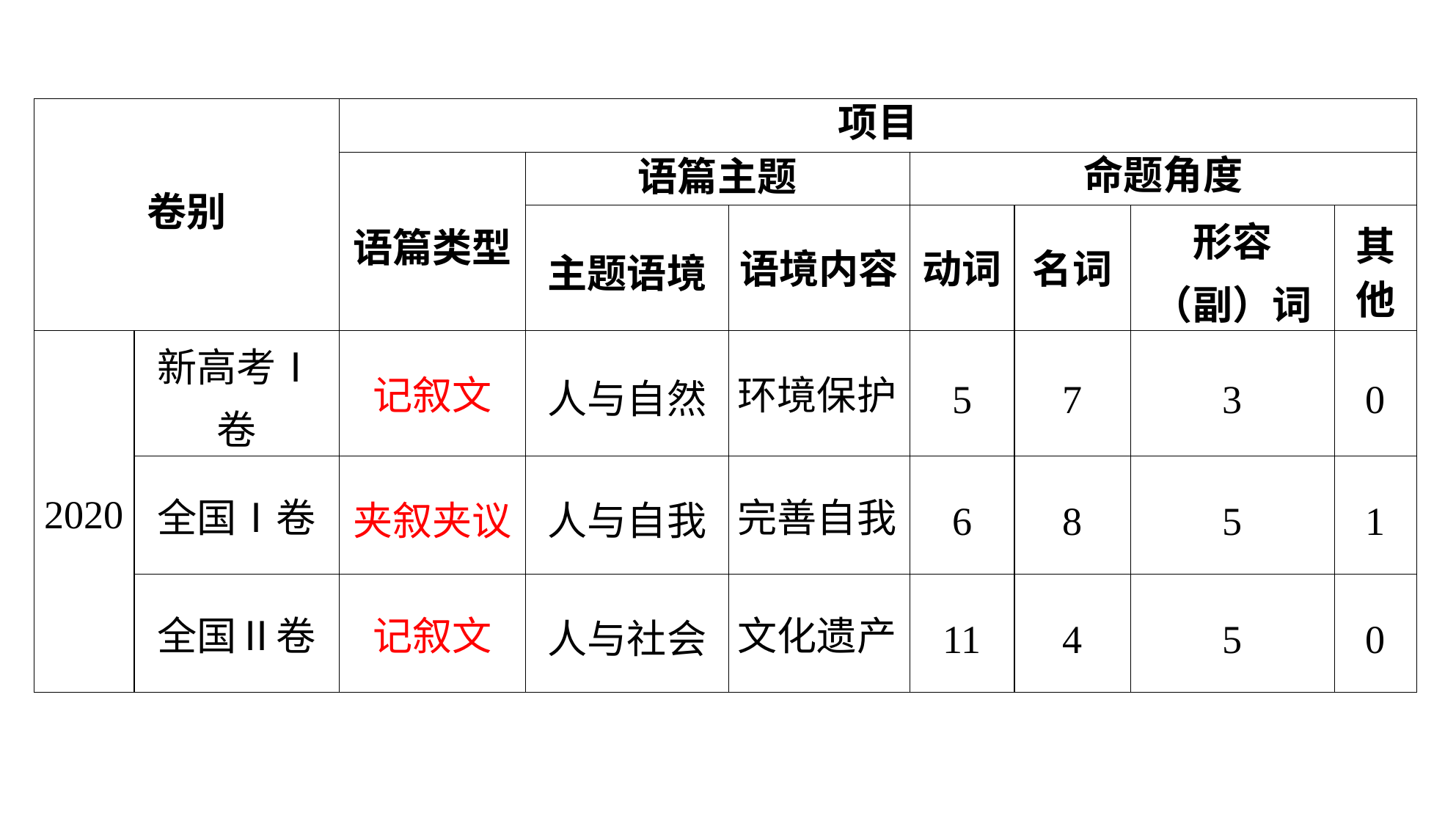

| 卷别 |  | 项目 |  |  |  |  |  |  |
| --- | --- | --- | --- | --- | --- | --- | --- | --- |
|  |  | 语篇类型 | 语篇主题 |  | 命题角度 |  |  |  |
|  |  |  | 主题语境 | 语境内容 | 动词 | 名词 | 形容 （副）词 | 其 他 |
| 2020 | 新高考Ⅰ卷 | 记叙文 | 人与自然 | 环境保护 | 5 | 7 | 3 | 0 |
|  | 全国Ⅰ卷 | 夹叙夹议 | 人与自我 | 完善自我 | 6 | 8 | 5 | 1 |
|  | 全国Ⅱ卷 | 记叙文 | 人与社会 | 文化遗产 | 11 | 4 | 5 | 0 |